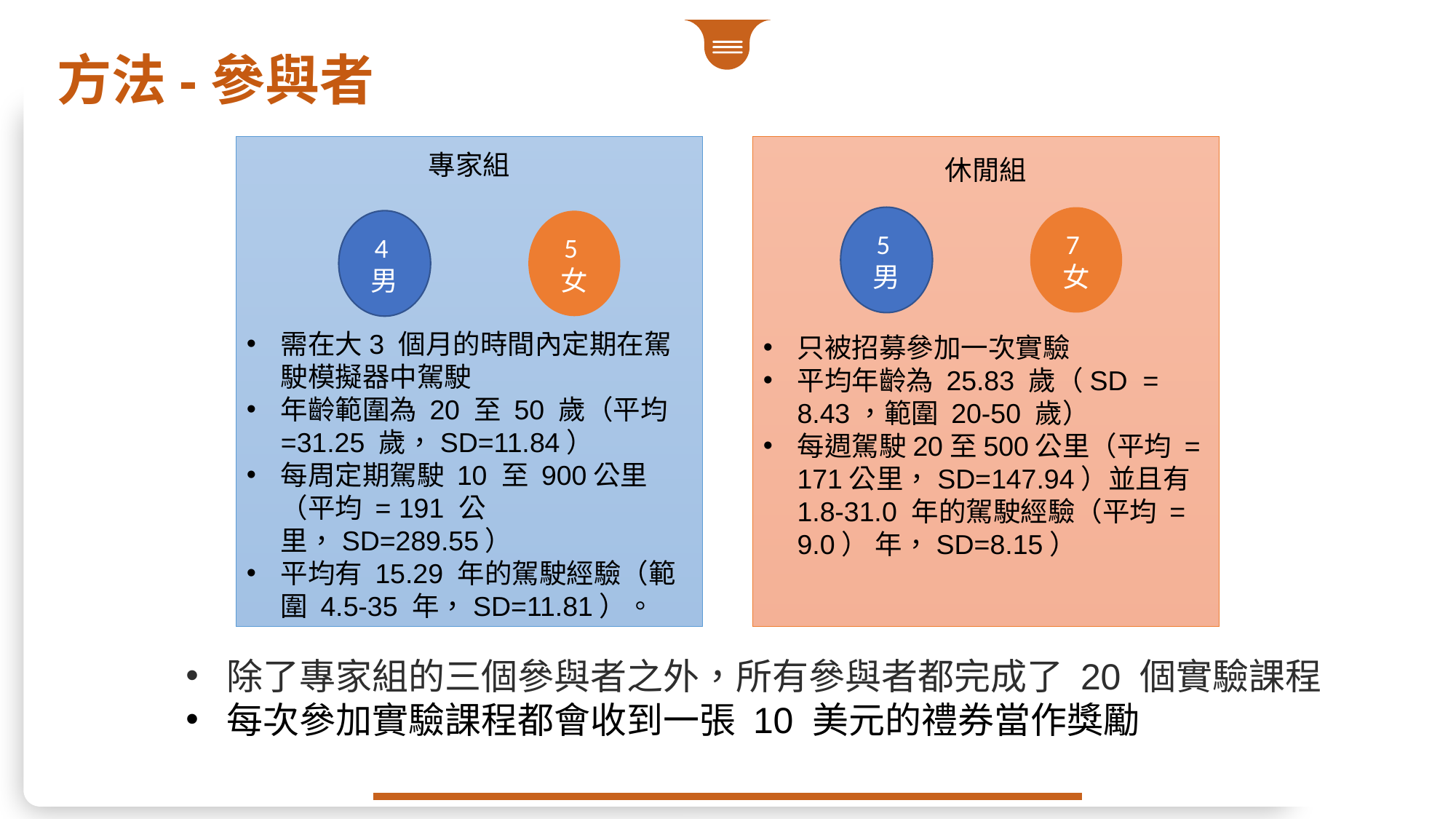

方法-參與者

專家組
4男
5女
需在大3 個月的時間內定期在駕駛模擬器中駕駛
年齡範圍為 20 至 50 歲（平均=31.25 歲，SD=11.84）
每周定期駕駛 10 至 900公里（平均 = 191 公里，SD=289.55）
平均有 15.29 年的駕駛經驗（範圍 4.5-35 年，SD=11.81）。

休閒組
5男
7女
只被招募參加一次實驗
平均年齡為 25.83 歲（SD  =  8.43，範圍 20-50 歲）
每週駕駛20至500公里（平均 =  171公里，SD=147.94）並且有 1.8-31.0 年的駕駛經驗（平均 =  9.0） 年，SD=8.15）
A
B
除了專家組的三個參與者之外，所有參與者都完成了 20 個實驗課程
每次參加實驗課程都會收到一張 10 美元的禮券當作獎勵